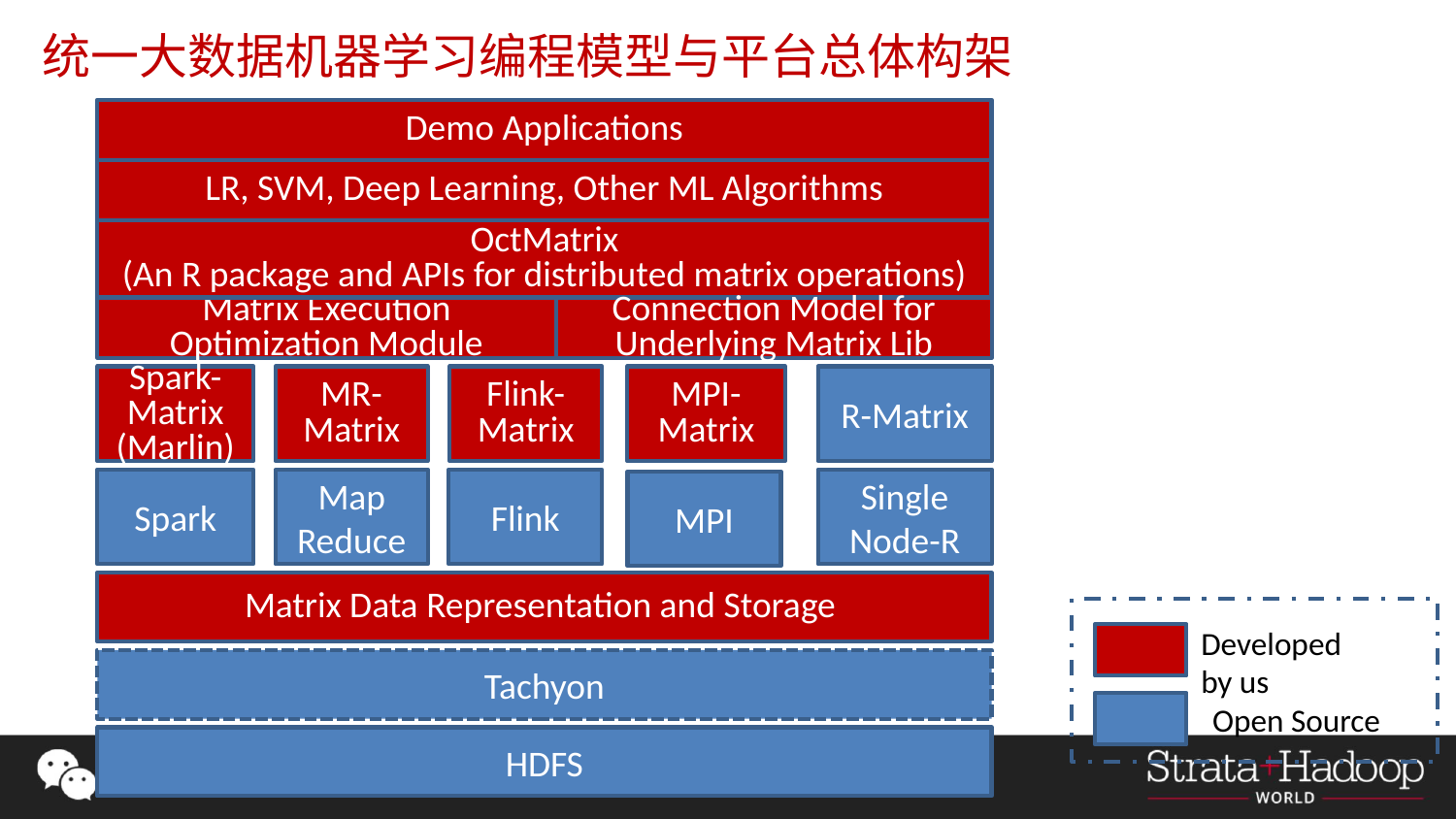

统一大数据机器学习编程模型与平台总体构架
Demo Applications
LR, SVM, Deep Learning, Other ML Algorithms
OctMatrix
(An R package and APIs for distributed matrix operations)
Matrix Execution Optimization Module
Connection Model for Underlying Matrix Lib
Spark-Matrix
(Marlin)
MR-Matrix
Flink-Matrix
MPI-Matrix
R-Matrix
Spark
Map
Reduce
Flink
Single
Node-R
MPI
Matrix Data Representation and Storage

Developed
by us

Tachyon

Open Source
HDFS